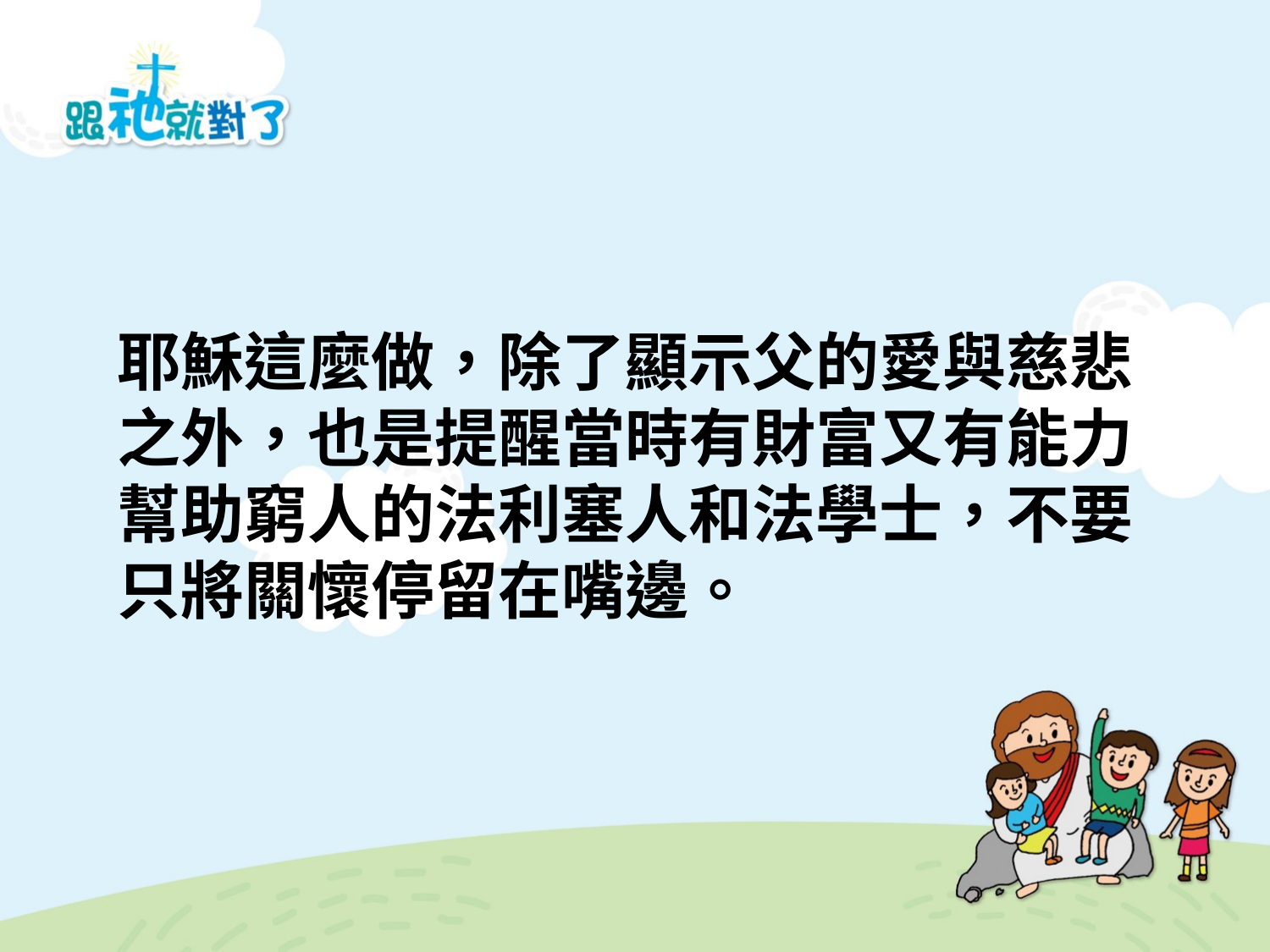

耶穌這麼做，除了顯示父的愛與慈悲之外，也是提醒當時有財富又有能力幫助窮人的法利塞人和法學士，不要只將關懷停留在嘴邊。